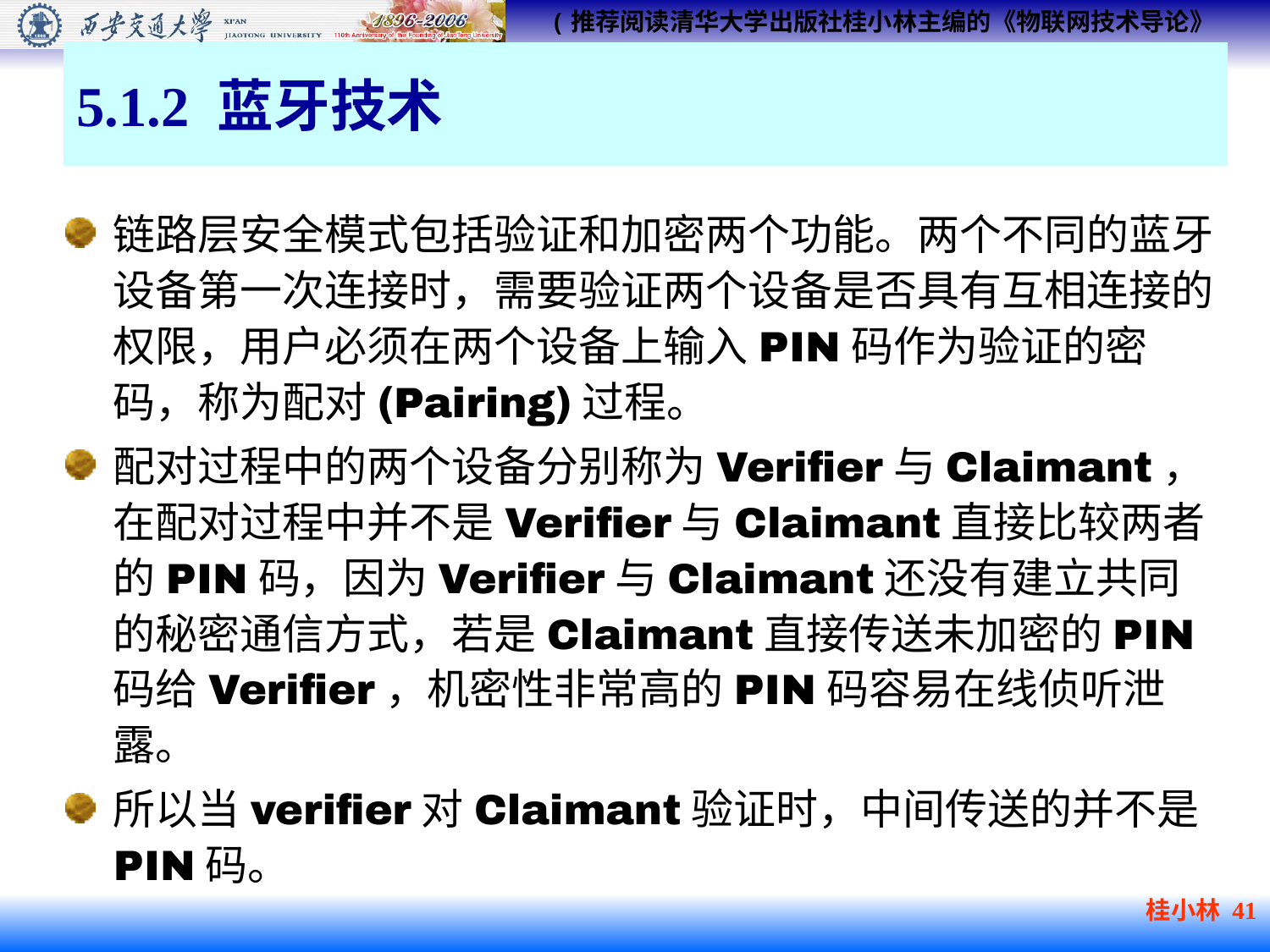

# 5.1.2 蓝牙技术
链路层安全模式包括验证和加密两个功能。两个不同的蓝牙设备第一次连接时，需要验证两个设备是否具有互相连接的权限，用户必须在两个设备上输入PIN码作为验证的密码，称为配对(Pairing)过程。
配对过程中的两个设备分别称为Verifier与Claimant，在配对过程中并不是Verifier与Claimant直接比较两者的PIN码，因为Verifier与Claimant还没有建立共同的秘密通信方式，若是Claimant直接传送未加密的PIN码给Verifier，机密性非常高的PIN码容易在线侦听泄露。
所以当verifier对Claimant验证时，中间传送的并不是PIN码。
桂小林 41